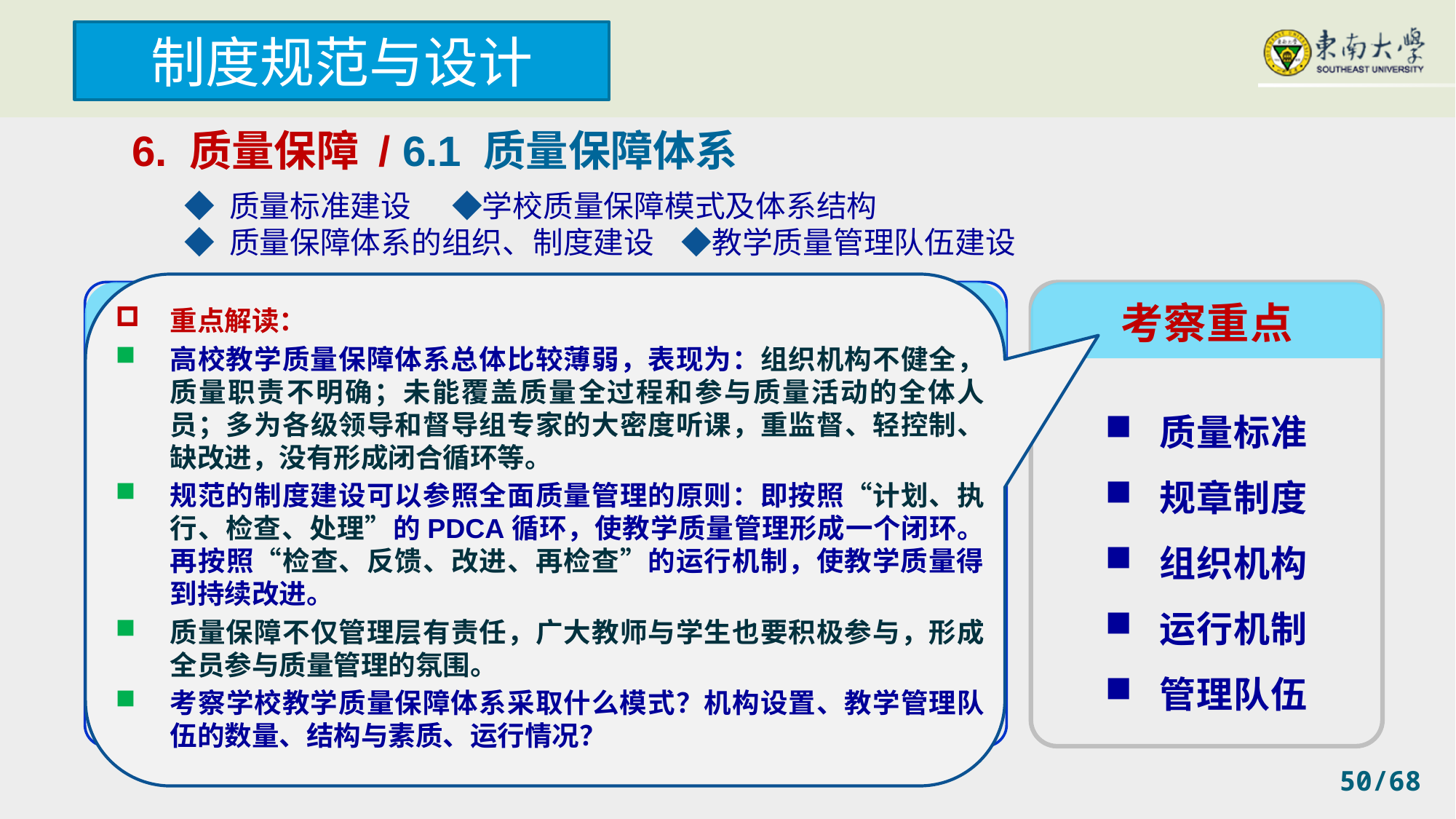

制度规范与设计
6. 质量保障 / 6.1 质量保障体系
◆ 质量标准建设      ◆学校质量保障模式及体系结构
◆ 质量保障体系的组织、制度建设    ◆教学质量管理队伍建设

释   义
考察重点
重点解读：
高校教学质量保障体系总体比较薄弱，表现为：组织机构不健全，质量职责不明确；未能覆盖质量全过程和参与质量活动的全体人员；多为各级领导和督导组专家的大密度听课，重监督、轻控制、缺改进，没有形成闭合循环等。
规范的制度建设可以参照全面质量管理的原则：即按照“计划、执行、检查、处理”的PDCA循环，使教学质量管理形成一个闭环。再按照“检查、反馈、改进、再检查”的运行机制，使教学质量得到持续改进。
质量保障不仅管理层有责任，广大教师与学生也要积极参与，形成全员参与质量管理的氛围。
考察学校教学质量保障体系采取什么模式？机构设置、教学管理队伍的数量、结构与素质、运行情况？

教学质量保障体系是指以提高和保证教学质量为目标，运用系统方法，依靠必要的组织结构，把学校各部门、各环节的教学质量管理活动严密组织起来，将教学和信息反馈的整个过程中影响教学质量的一切因素控制起来，形成一个有明确任务、职责、权限、相互协调、相互促进的质量管理的有机整体。
只有建立一个完善有效的教学质量保障体系，才能确保教学质量的持续提升。
质量标准
规章制度
组织机构
运行机制
管理队伍